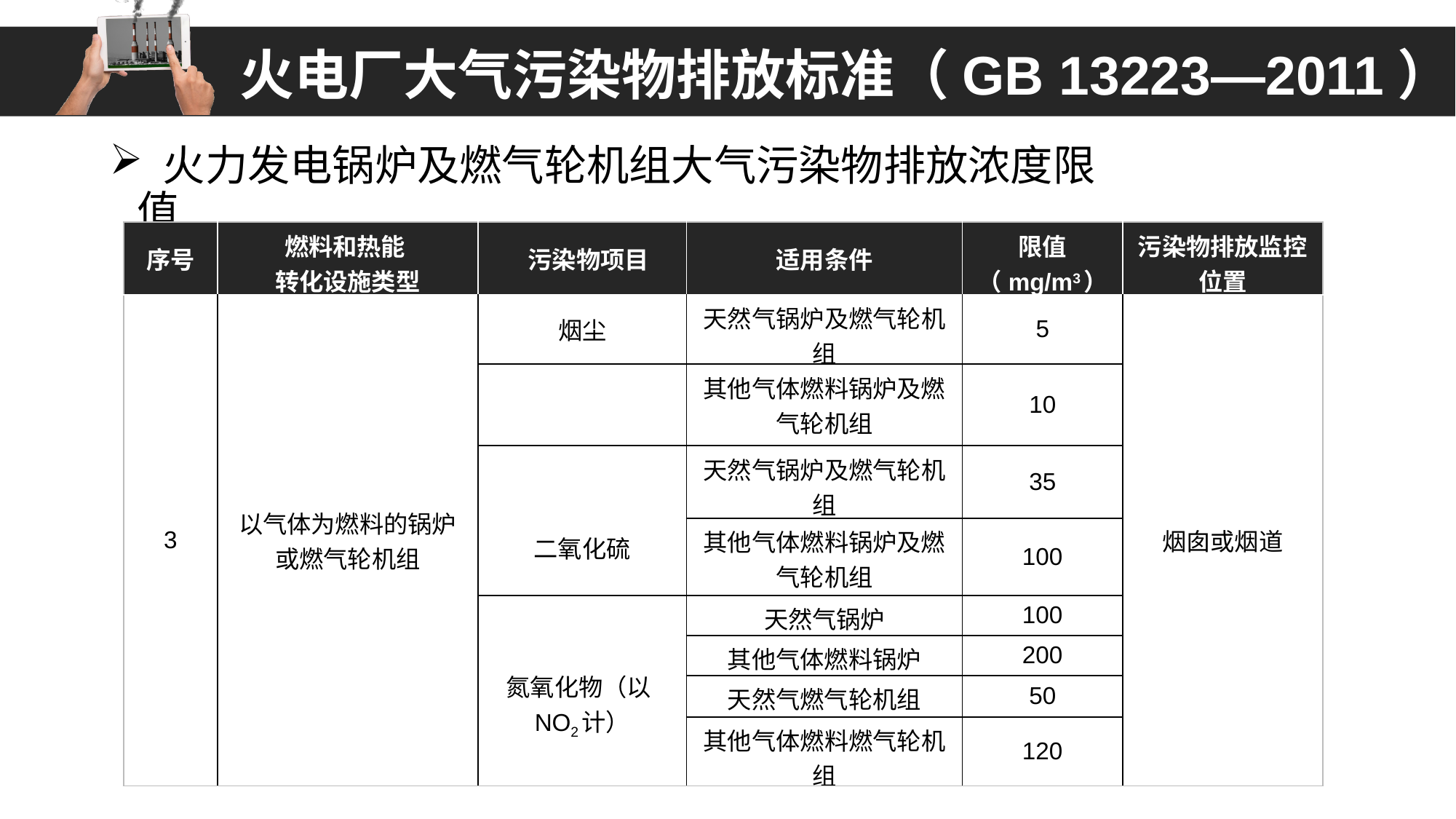

火电厂大气污染物排放标准（GB 13223—2011）
 火力发电锅炉及燃气轮机组大气污染物排放浓度限值
| 序号 | 燃料和热能 转化设施类型 | 污染物项目 | 适用条件 | 限值（mg/m3） | 污染物排放监控位置 |
| --- | --- | --- | --- | --- | --- |
| 3 | 以气体为燃料的锅炉或燃气轮机组 | 烟尘 | 天然气锅炉及燃气轮机组 | 5 | 烟囱或烟道 |
|  |  |  | 其他气体燃料锅炉及燃气轮机组 | 10 |  |
|  |  | 二氧化硫 | 天然气锅炉及燃气轮机组 | 35 |  |
|  |  |  | 其他气体燃料锅炉及燃气轮机组 | 100 |  |
|  |  | 氮氧化物（以NO2计） | 天然气锅炉 | 100 |  |
|  |  |  | 其他气体燃料锅炉 | 200 |  |
|  |  |  | 天然气燃气轮机组 | 50 |  |
|  |  |  | 其他气体燃料燃气轮机组 | 120 |  |